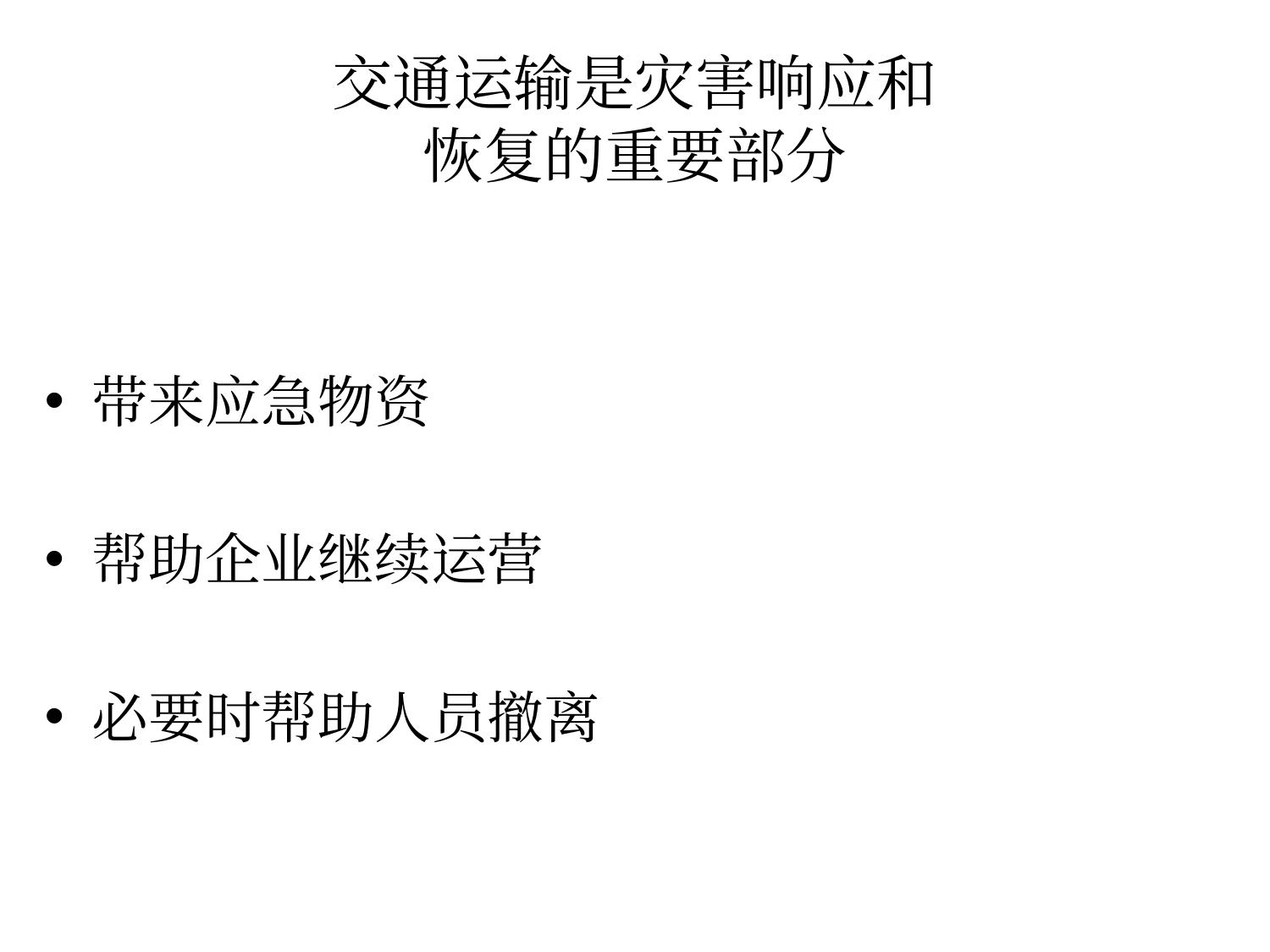

# 交通运输是灾害响应和 恢复的重要部分
带来应急物资

帮助企业继续运营

必要时帮助人员撤离